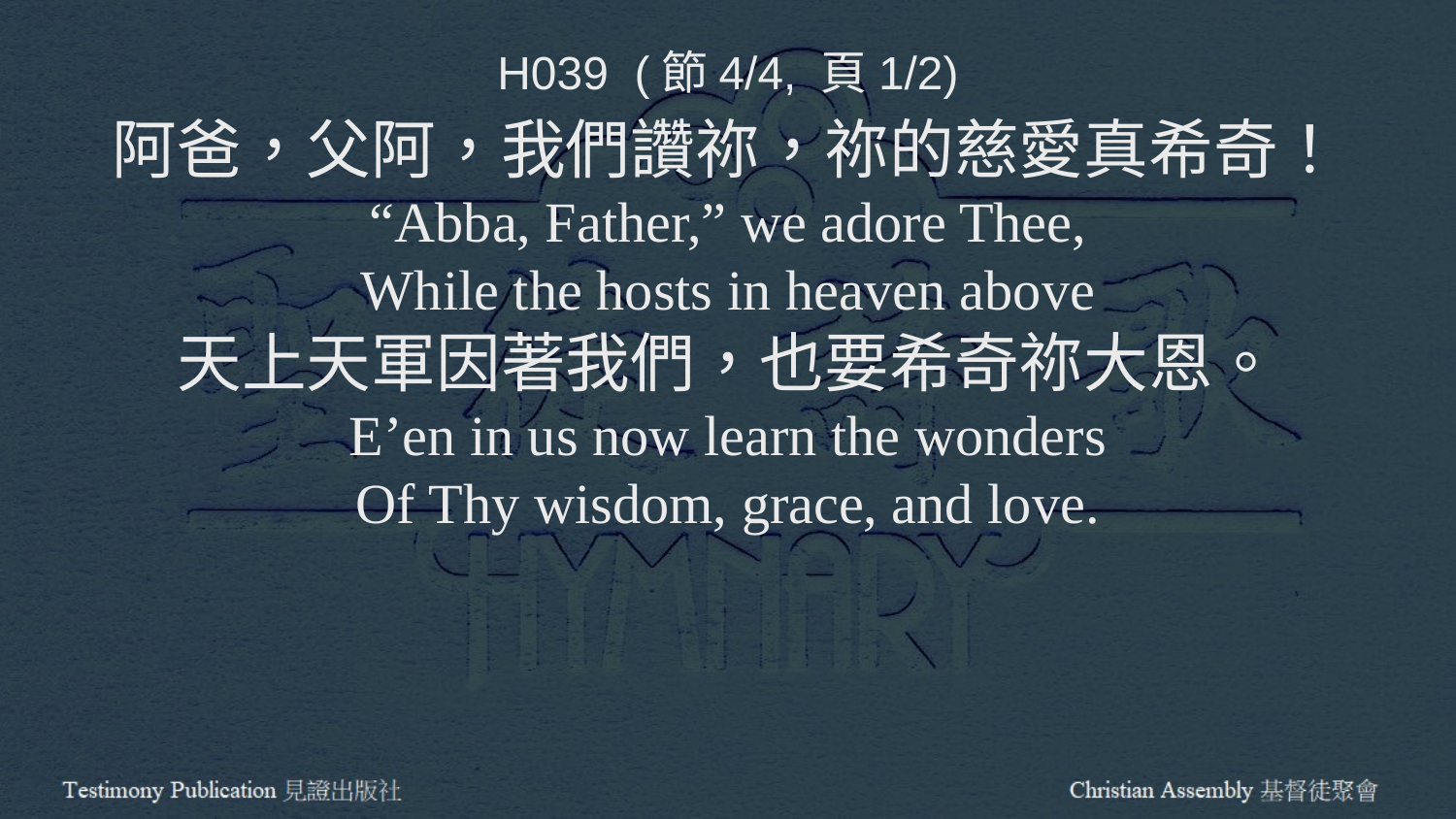

H039  (節4/4, 頁1/2)
阿爸，父阿，我們讚祢，祢的慈愛真希奇！
“Abba, Father,” we adore Thee,
While the hosts in heaven above
天上天軍因著我們，也要希奇祢大恩。
E’en in us now learn the wonders
Of Thy wisdom, grace, and love.